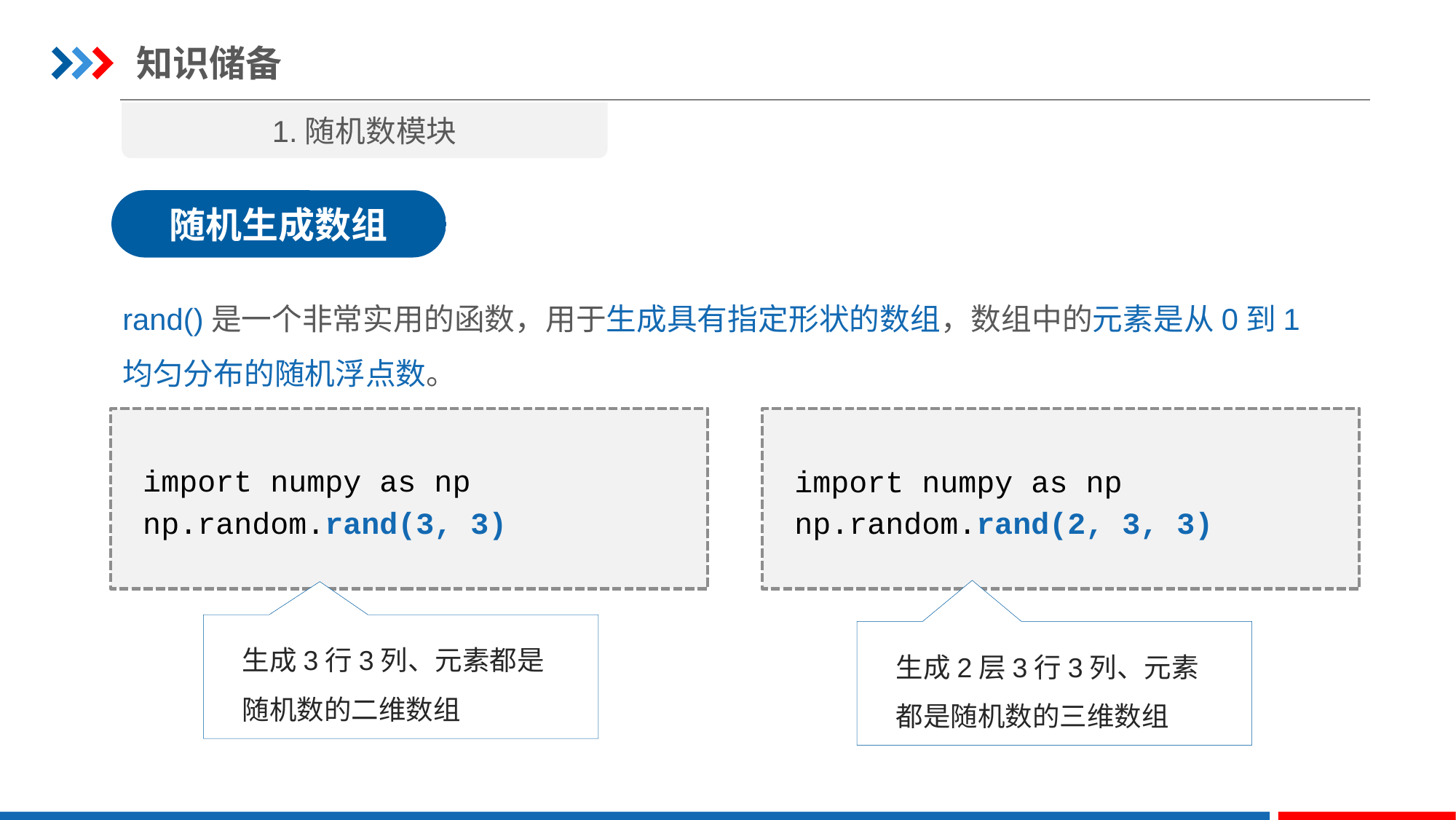

知识储备

1.随机数模块
随机生成数组
rand()是一个非常实用的函数，用于生成具有指定形状的数组，数组中的元素是从0到1均匀分布的随机浮点数。

import numpy as np
np.random.rand(3, 3)
import numpy as np
np.random.rand(2, 3, 3)

生成3行3列、元素都是随机数的二维数组

生成2层3行3列、元素都是随机数的三维数组